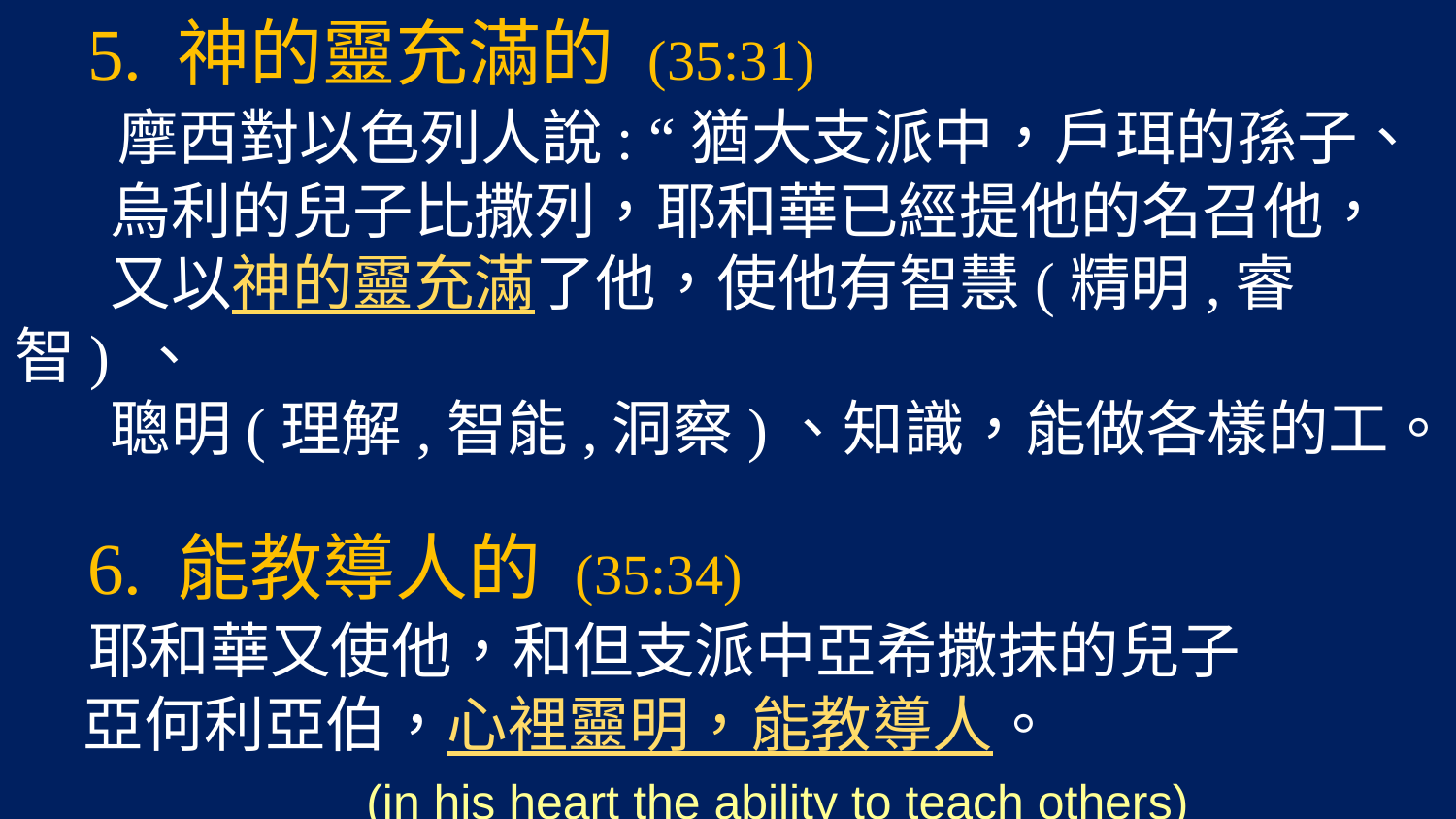

5. 神的靈充滿的 (35:31)
      摩西對以色列人說: “猶大支派中，戶珥的孫子、
      烏利的兒子比撒列，耶和華已經提他的名召他，
      又以神的靈充滿了他，使他有智慧(精明,睿智) 、
      聰明(理解,智能,洞察)、知識，能做各樣的工。

    6. 能教導人的 (35:34)
    耶和華又使他，和但支派中亞希撒抹的兒子
    亞何利亞伯，心裡靈明，能教導人。
                     (in his heart the ability to teach others)